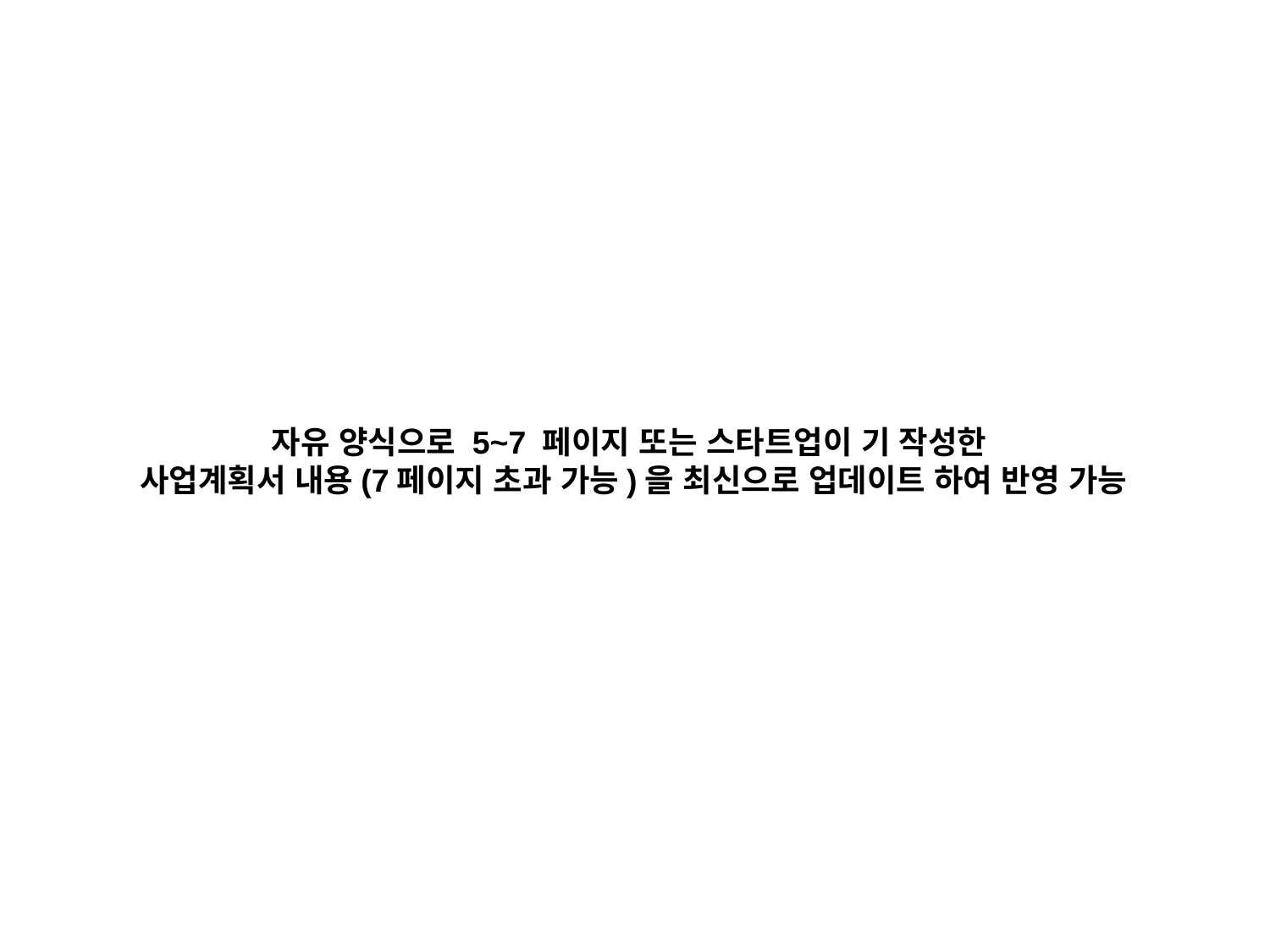

자유 양식으로 5~7 페이지 또는 스타트업이 기 작성한
사업계획서 내용(7페이지 초과 가능)을 최신으로 업데이트 하여 반영 가능